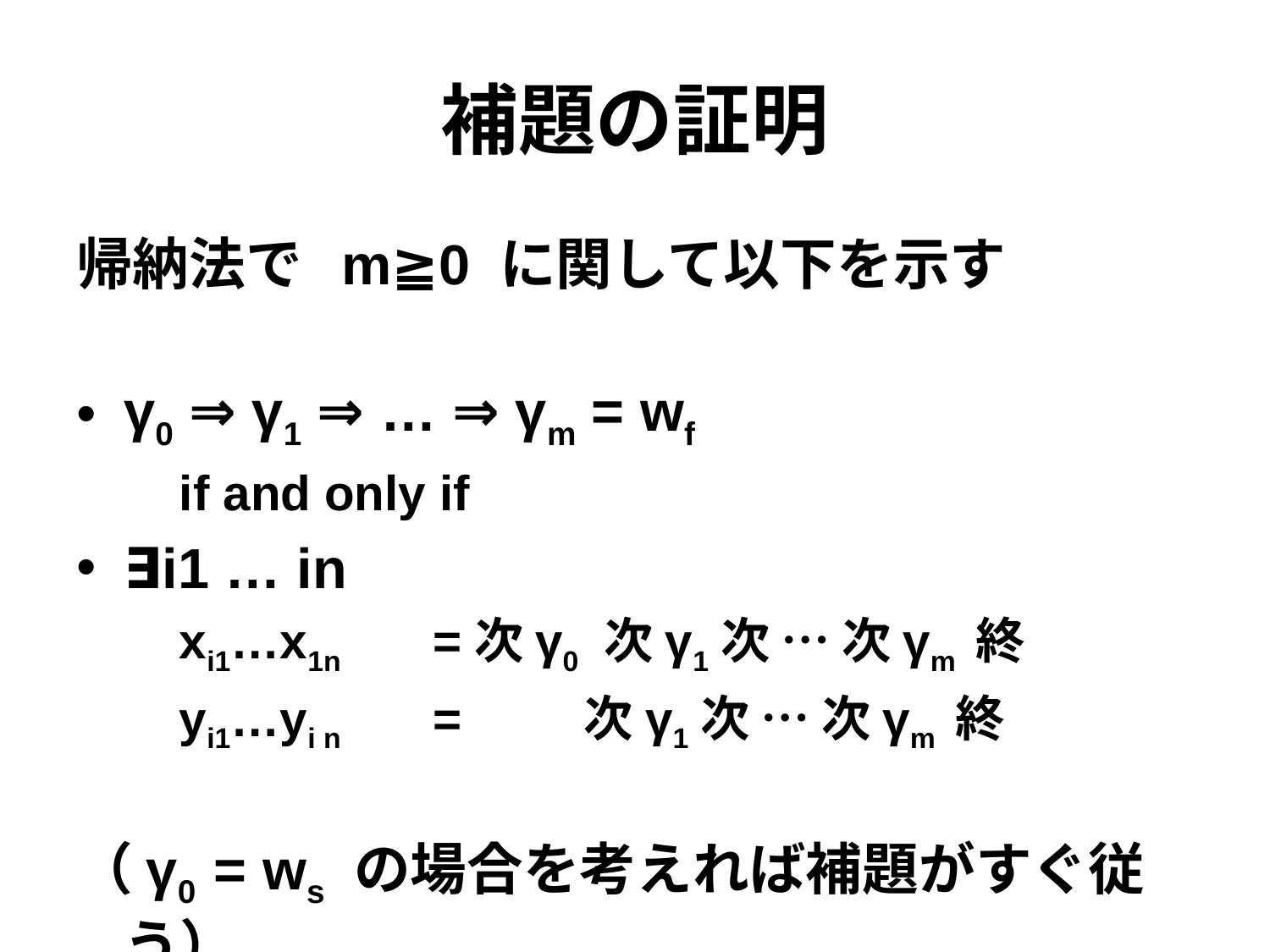

# 補題の証明
帰納法で  m≧0 に関して以下を示す

γ0 ⇒ γ1 ⇒ … ⇒ γm = wf
	if and only if
∃i1 … in
	xi1…x1n	=次γ0 次γ1次 … 次γm 終
	yi1…yi n	=        次γ1次 … 次γm 終

（γ0  = ws の場合を考えれば補題がすぐ従う）